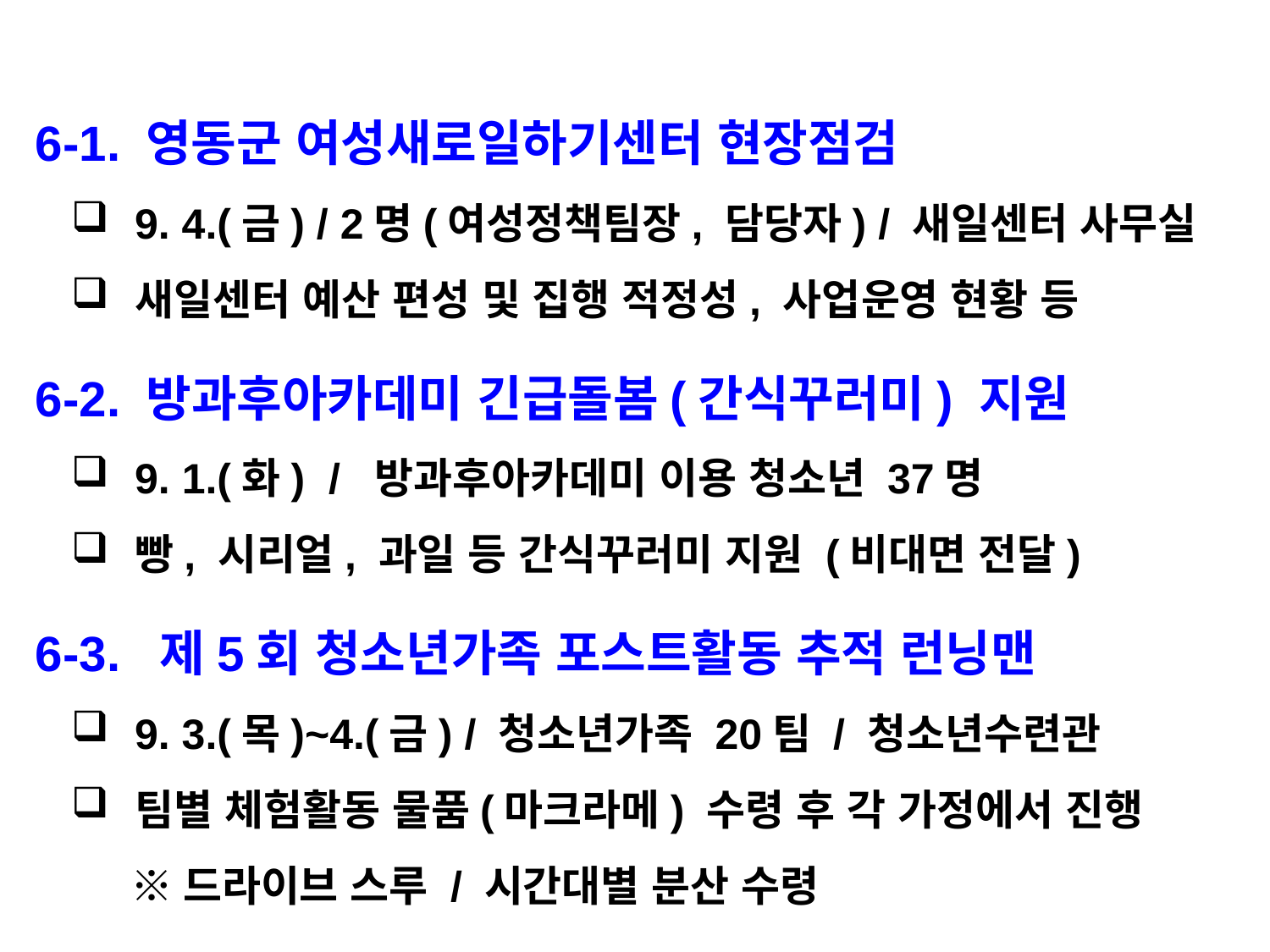

6-1. 영동군 여성새로일하기센터 현장점검
9. 4.(금) / 2명(여성정책팀장, 담당자) / 새일센터 사무실
새일센터 예산 편성 및 집행 적정성, 사업운영 현황 등

  6-2. 방과후아카데미 긴급돌봄(간식꾸러미) 지원
9. 1.(화)  /  방과후아카데미 이용 청소년 37명
빵, 시리얼, 과일 등 간식꾸러미 지원 (비대면 전달)
  6-3.  제5회 청소년가족 포스트활동 추적 런닝맨
9. 3.(목)~4.(금) / 청소년가족 20팀 / 청소년수련관
팀별 체험활동 물품(마크라메) 수령 후 각 가정에서 진행
     ※드라이브 스루 / 시간대별 분산 수령